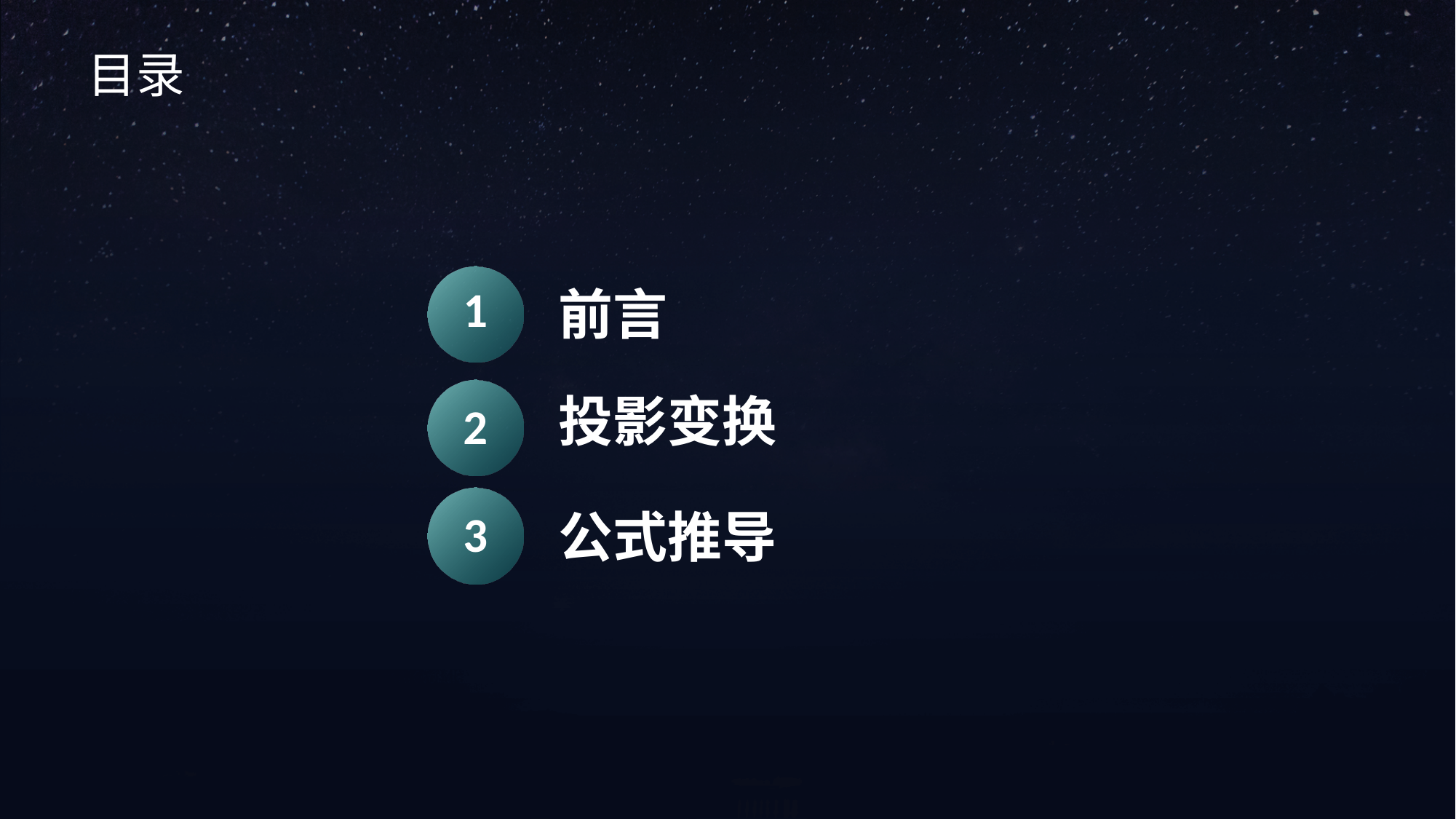

目录

1
前言

投影变换
2

3
公式推导